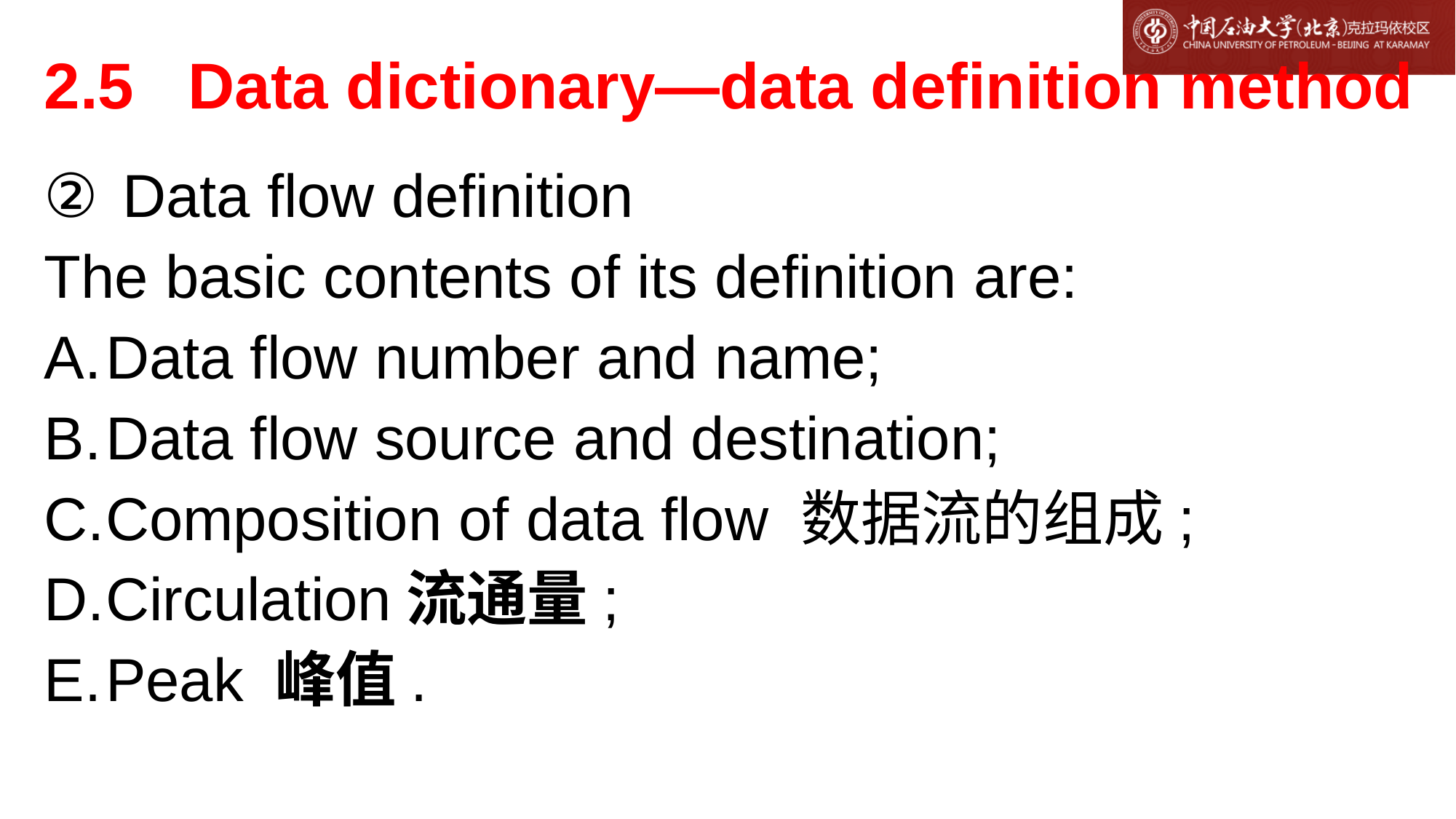

# 2.5   Data dictionary—data definition method
 Data flow definition
The basic contents of its definition are:
Data flow number and name;
Data flow source and destination;
Composition of data flow 数据流的组成;
Circulation流通量;
Peak 峰值.